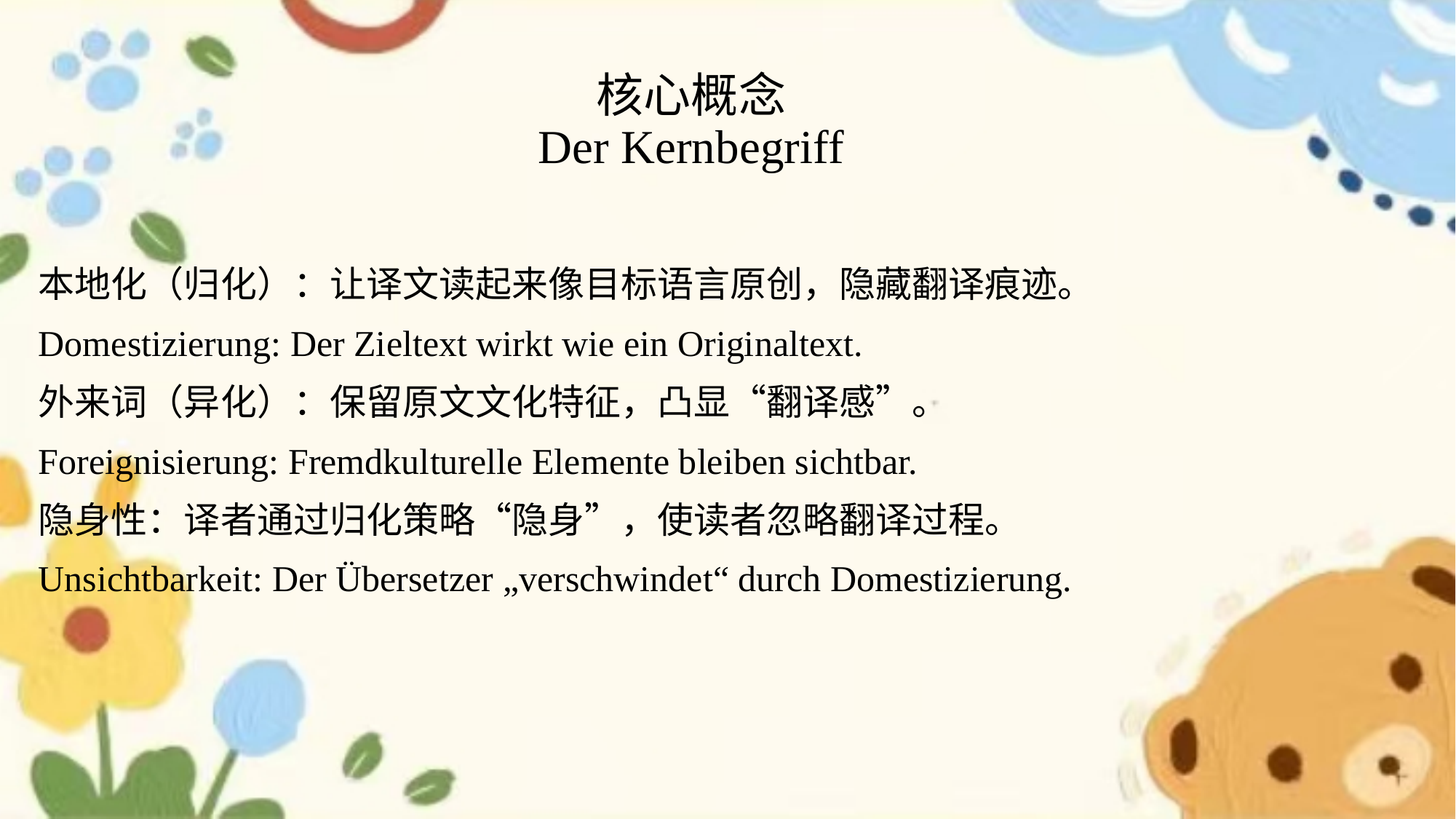

# 核心概念 Der Kernbegriff
本地化（归化）：让译文读起来像目标语言原创，隐藏翻译痕迹。
Domestizierung: Der Zieltext wirkt wie ein Originaltext.
外来词（异化）：保留原文文化特征，凸显“翻译感”。
Foreignisierung: Fremdkulturelle Elemente bleiben sichtbar.
隐身性：译者通过归化策略“隐身”，使读者忽略翻译过程。
Unsichtbarkeit: Der Übersetzer „verschwindet“ durch Domestizierung.